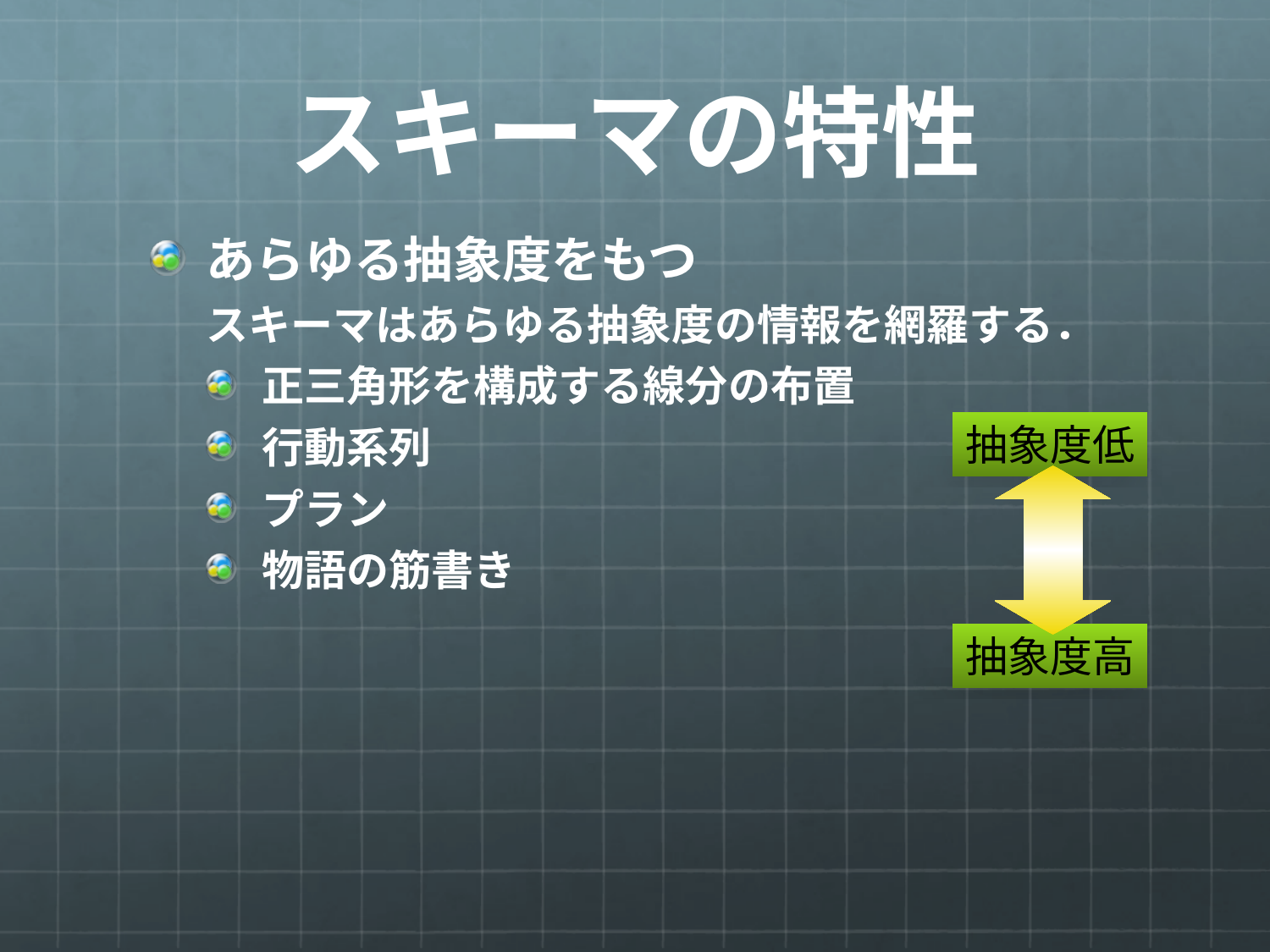

# スキーマの特性
あらゆる抽象度をもつ
スキーマはあらゆる抽象度の情報を網羅する．
正三角形を構成する線分の布置
行動系列
プラン
物語の筋書き
抽象度低

抽象度高